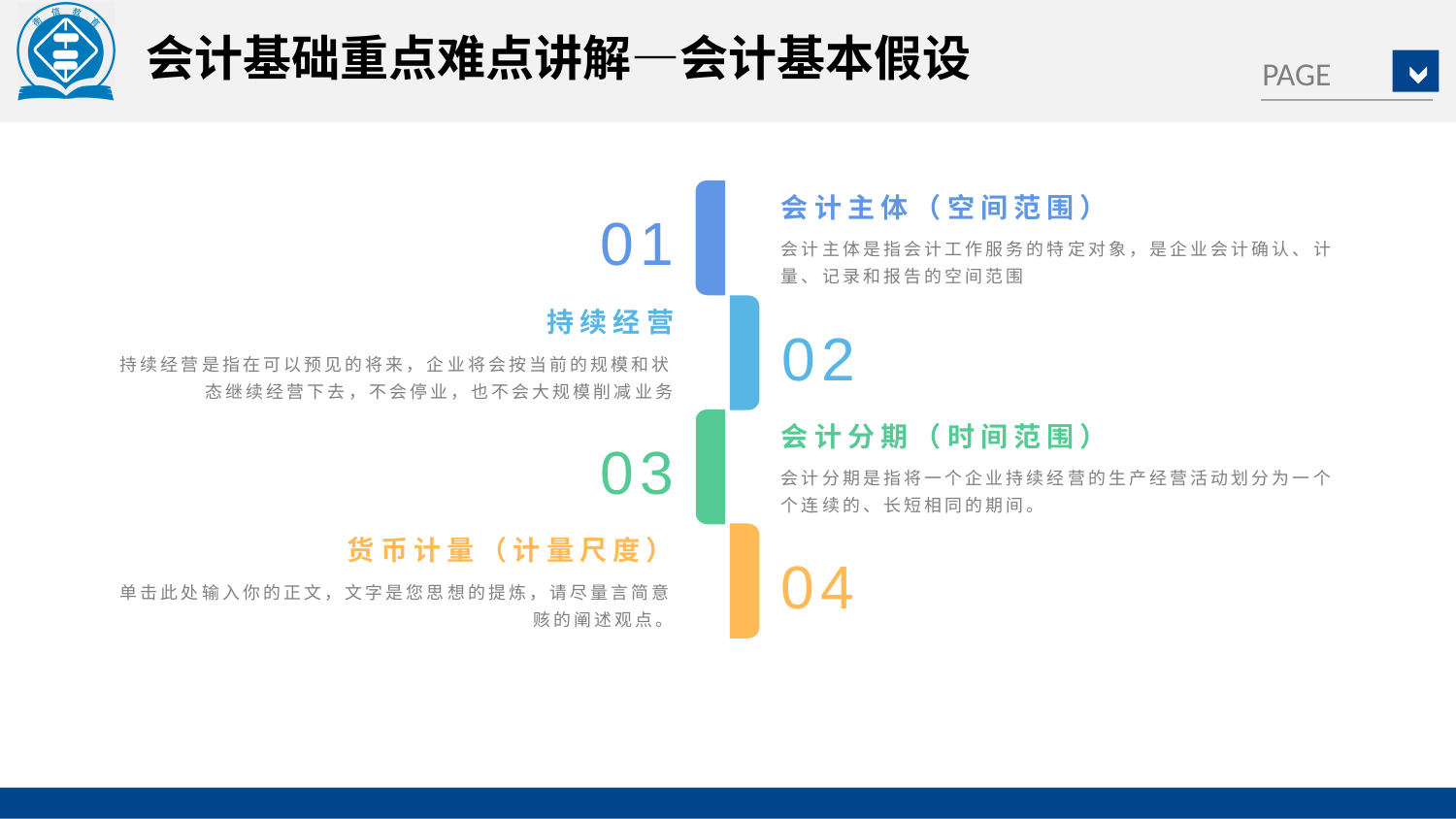

会计基础重点难点讲解—会计基本假设
4

会计主体（空间范围）
01
会计主体是指会计工作服务的特定对象，是企业会计确认、计量、记录和报告的空间范围

持续经营
02
持续经营是指在可以预见的将来，企业将会按当前的规模和状态继续经营下去，不会停业，也不会大规模削减业务

会计分期（时间范围）
03
会计分期是指将一个企业持续经营的生产经营活动划分为一个个连续的、长短相同的期间。

货币计量（计量尺度）
04
单击此处输入你的正文，文字是您思想的提炼，请尽量言简意赅的阐述观点。